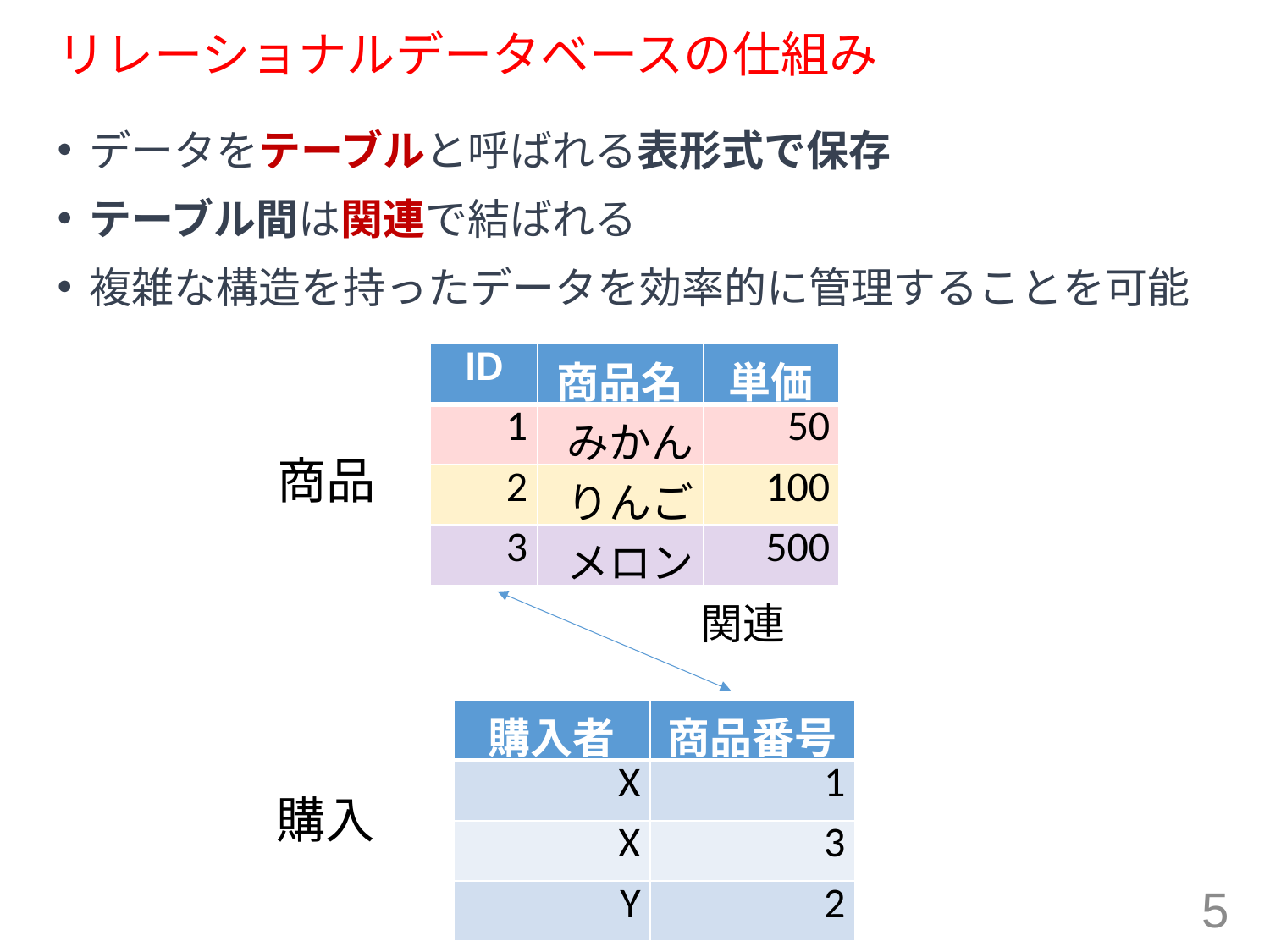

# リレーショナルデータベースの仕組み
データをテーブルと呼ばれる表形式で保存
テーブル間は関連で結ばれる
複雑な構造を持ったデータを効率的に管理することを可能
| ID | 商品名 | 単価 |
| --- | --- | --- |
| 1 | みかん | 50 |
| 2 | りんご | 100 |
| 3 | メロン | 500 |
商品
関連
| 購入者 | 商品番号 |
| --- | --- |
| X | 1 |
| X | 3 |
| Y | 2 |
購入
5